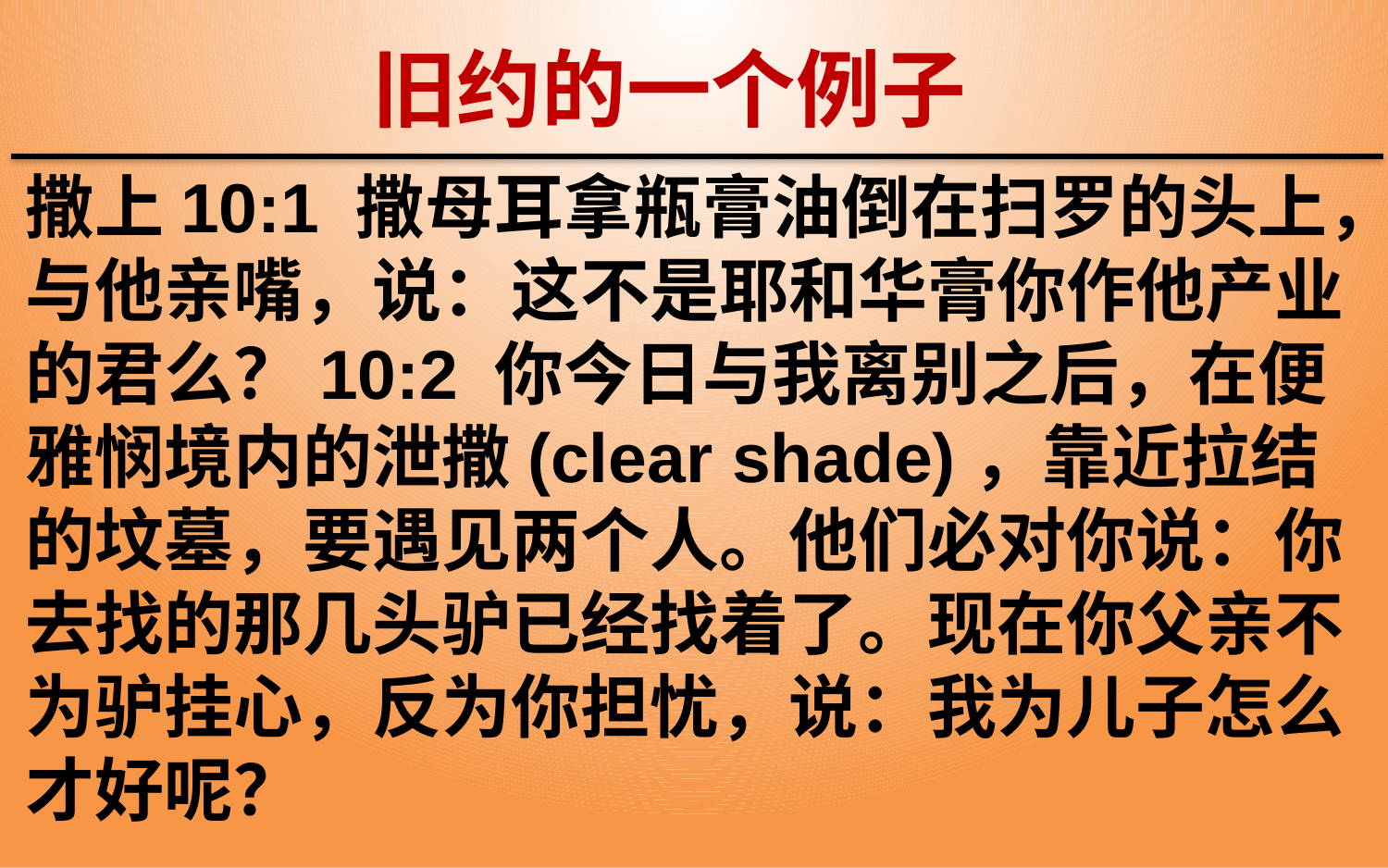

旧约的一个例子
撒上10:1 撒母耳拿瓶膏油倒在扫罗的头上，与他亲嘴，说：这不是耶和华膏你作他产业的君么？10:2 你今日与我离别之后，在便雅悯境内的泄撒(clear shade)，靠近拉结的坟墓，要遇见两个人。他们必对你说：你去找的那几头驴已经找着了。现在你父亲不为驴挂心，反为你担忧，说：我为儿子怎么才好呢？